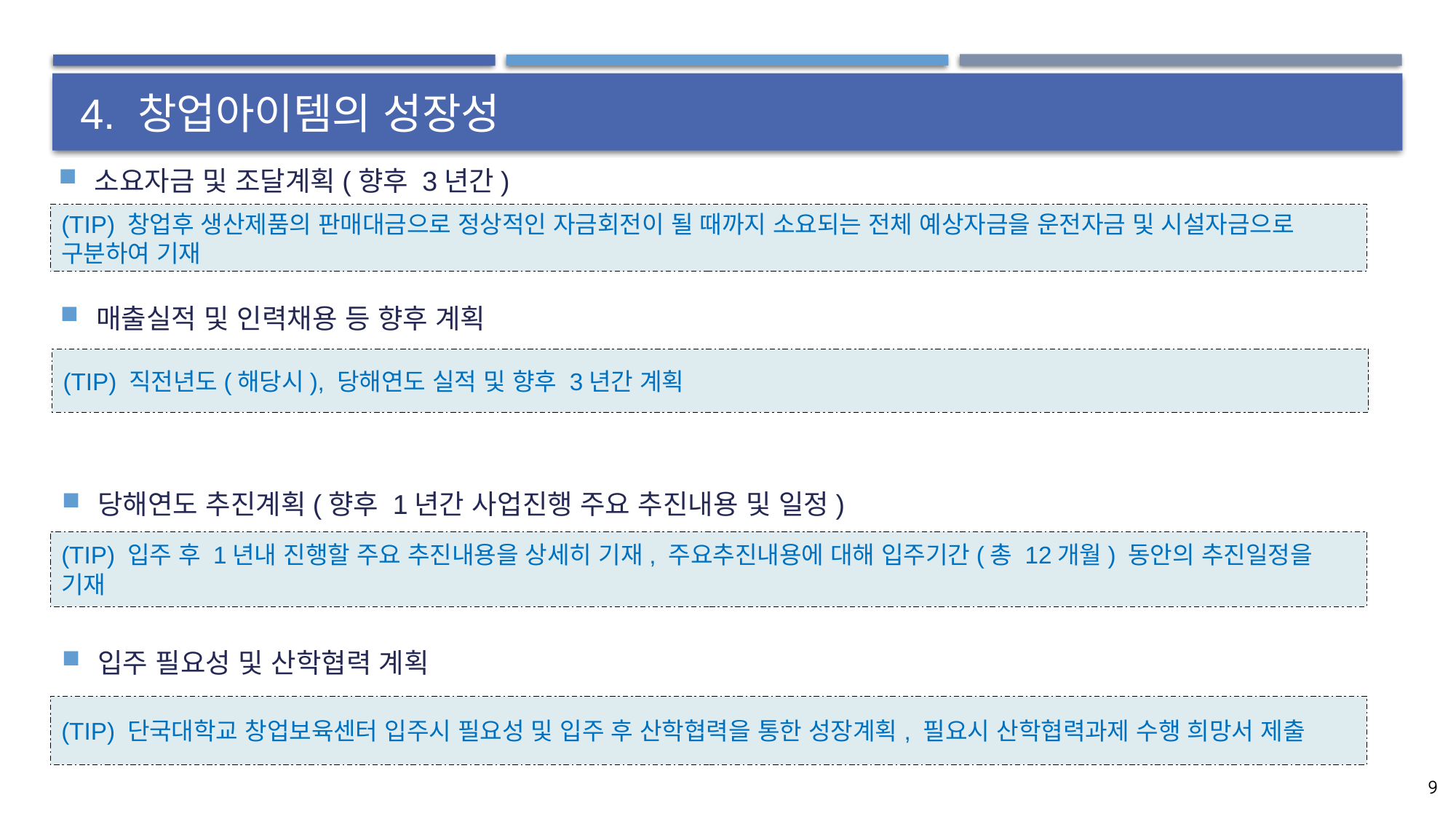

# 4. 창업아이템의 성장성
소요자금 및 조달계획(향후 3년간)
(TIP) 창업후 생산제품의 판매대금으로 정상적인 자금회전이 될 때까지 소요되는 전체 예상자금을 운전자금 및 시설자금으로 구분하여 기재
매출실적 및 인력채용 등 향후 계획
(TIP) 직전년도(해당시), 당해연도 실적 및 향후 3년간 계획
당해연도 추진계획(향후 1년간 사업진행 주요 추진내용 및 일정)
(TIP) 입주 후 1년내 진행할 주요 추진내용을 상세히 기재, 주요추진내용에 대해 입주기간(총 12개월) 동안의 추진일정을 기재
입주 필요성 및 산학협력 계획
(TIP) 단국대학교 창업보육센터 입주시 필요성 및 입주 후 산학협력을 통한 성장계획, 필요시 산학협력과제 수행 희망서 제출
9